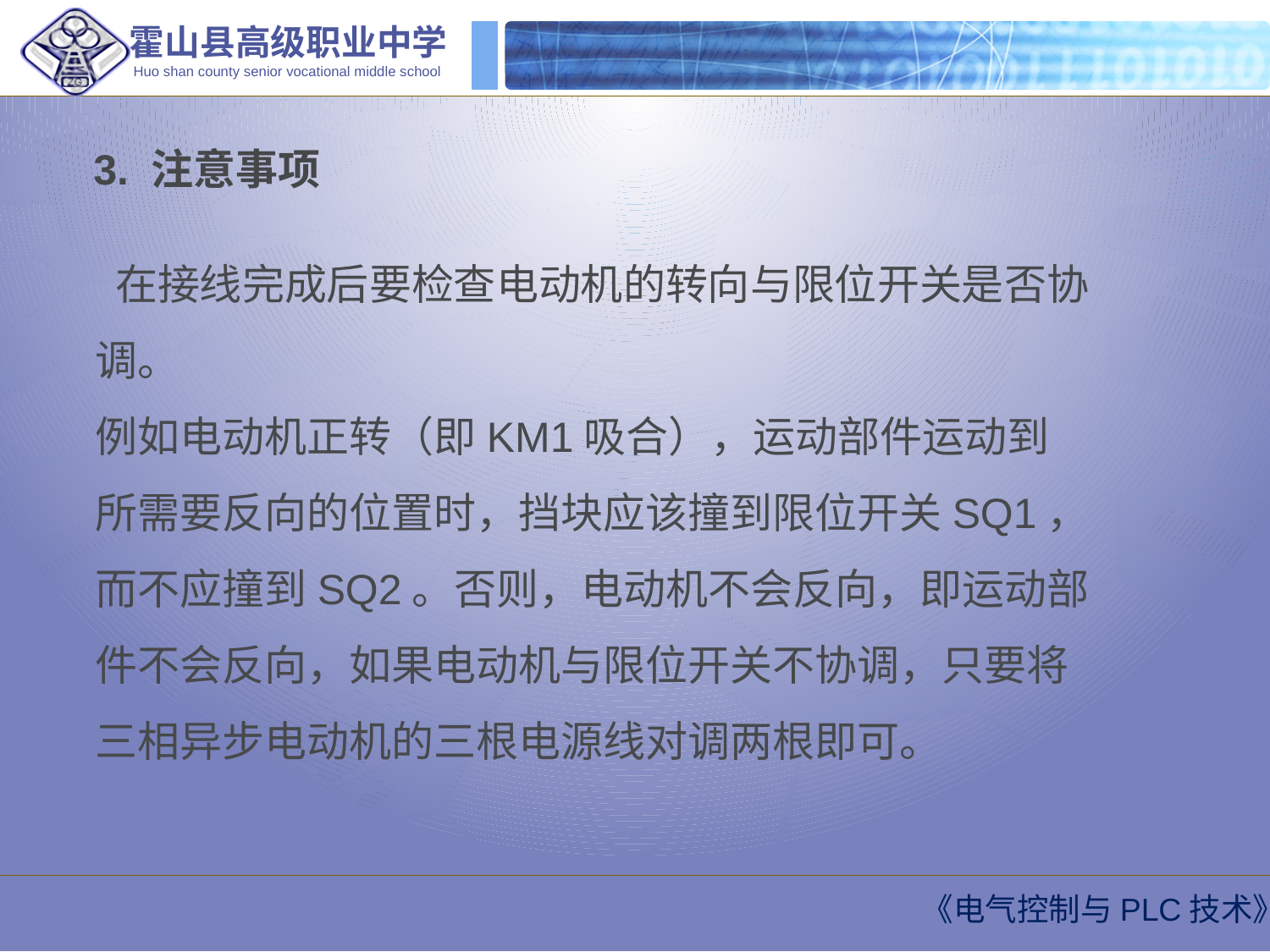

3. 注意事项
 在接线完成后要检查电动机的转向与限位开关是否协调。
例如电动机正转（即KM1吸合），运动部件运动到所需要反向的位置时，挡块应该撞到限位开关SQ1，而不应撞到SQ2。否则，电动机不会反向，即运动部件不会反向，如果电动机与限位开关不协调，只要将三相异步电动机的三根电源线对调两根即可。